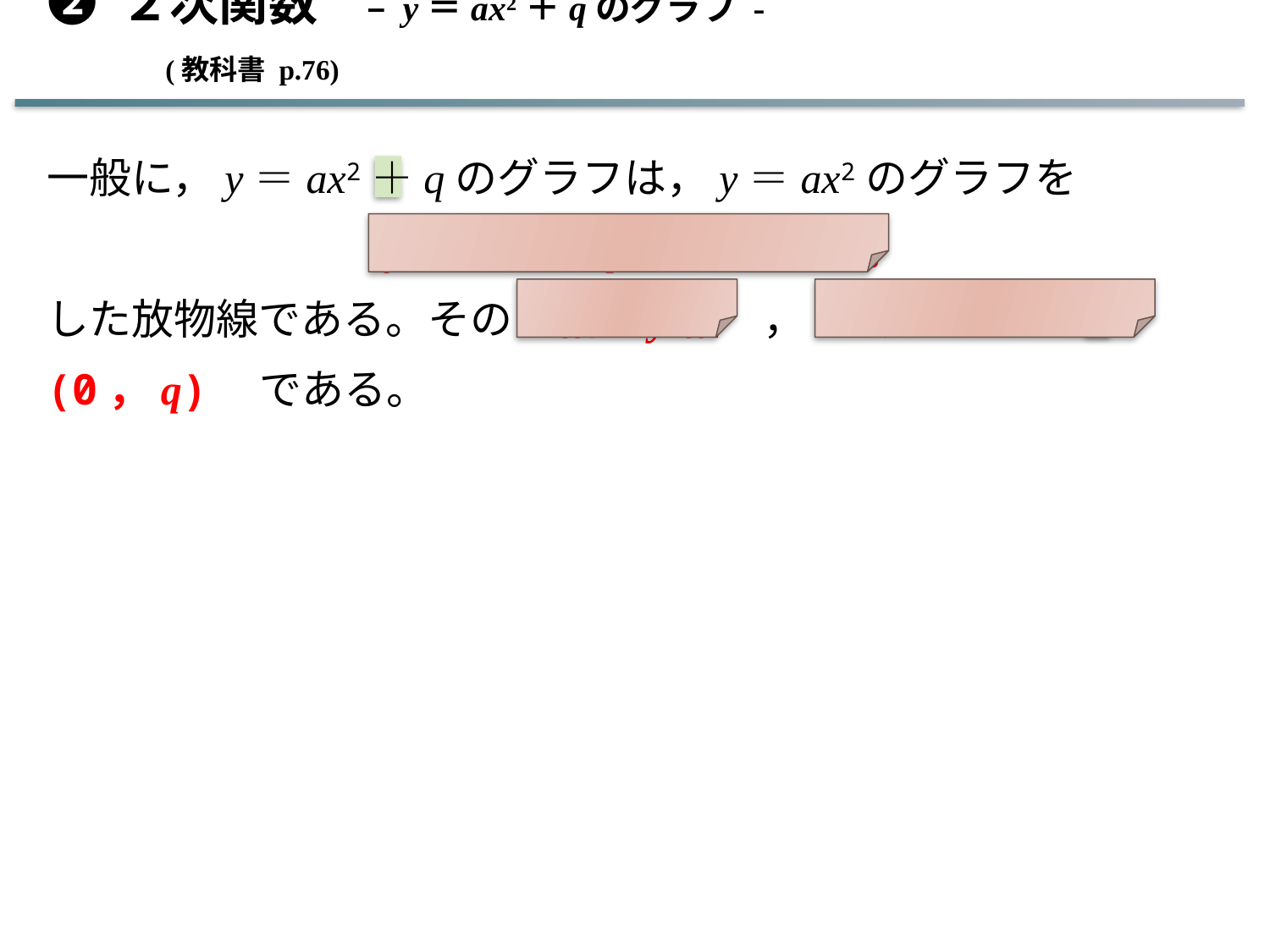

➋ ２次関数　– y＝ax2＋qのグラフ -　　　　　　　　　     (教科書 p.76)
一般に，y＝ax2＋qのグラフは，y＝ax2のグラフを
y軸方向にqだけ平行移動
した放物線である。その　軸はy軸　，　頂点は点(0，q)　である。